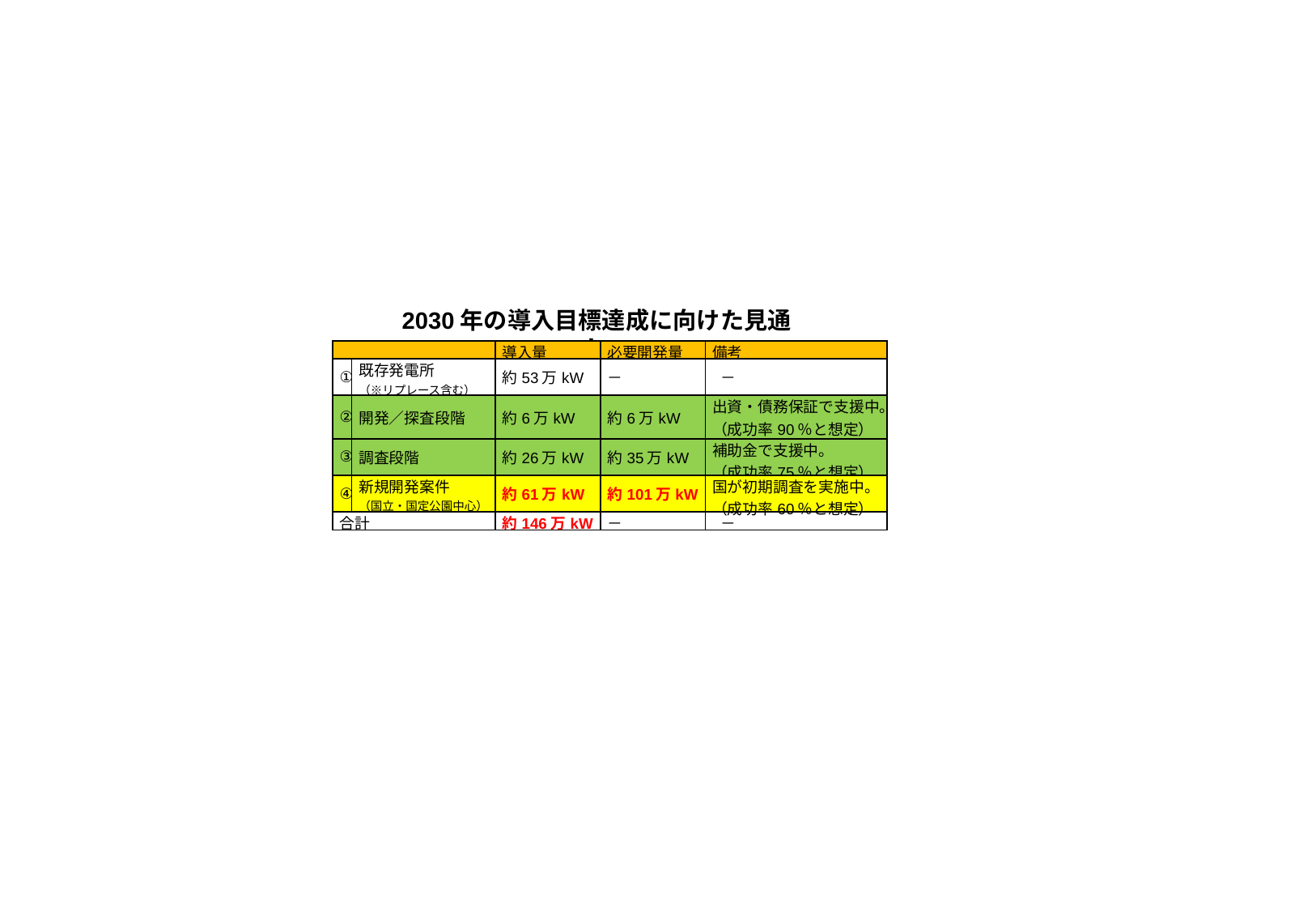

2030年の導入目標達成に向けた見通し
|  |  | 導入量 | 必要開発量 | 備考 |
| --- | --- | --- | --- | --- |
| ① | 既存発電所 （※リプレース含む） | 約53万kW | － | － |
| ② | 開発／探査段階 | 約6万kW | 約6万kW | 出資・債務保証で支援中。 （成功率90％と想定） |
| ③ | 調査段階 | 約26万kW | 約35万kW | 補助金で支援中。 （成功率75％と想定） |
| ④ | 新規開発案件 （国立・国定公園中心） | 約61万kW | 約101万kW | 国が初期調査を実施中。 （成功率60％と想定） |
| 合計 |  | 約146万kW | － | － |